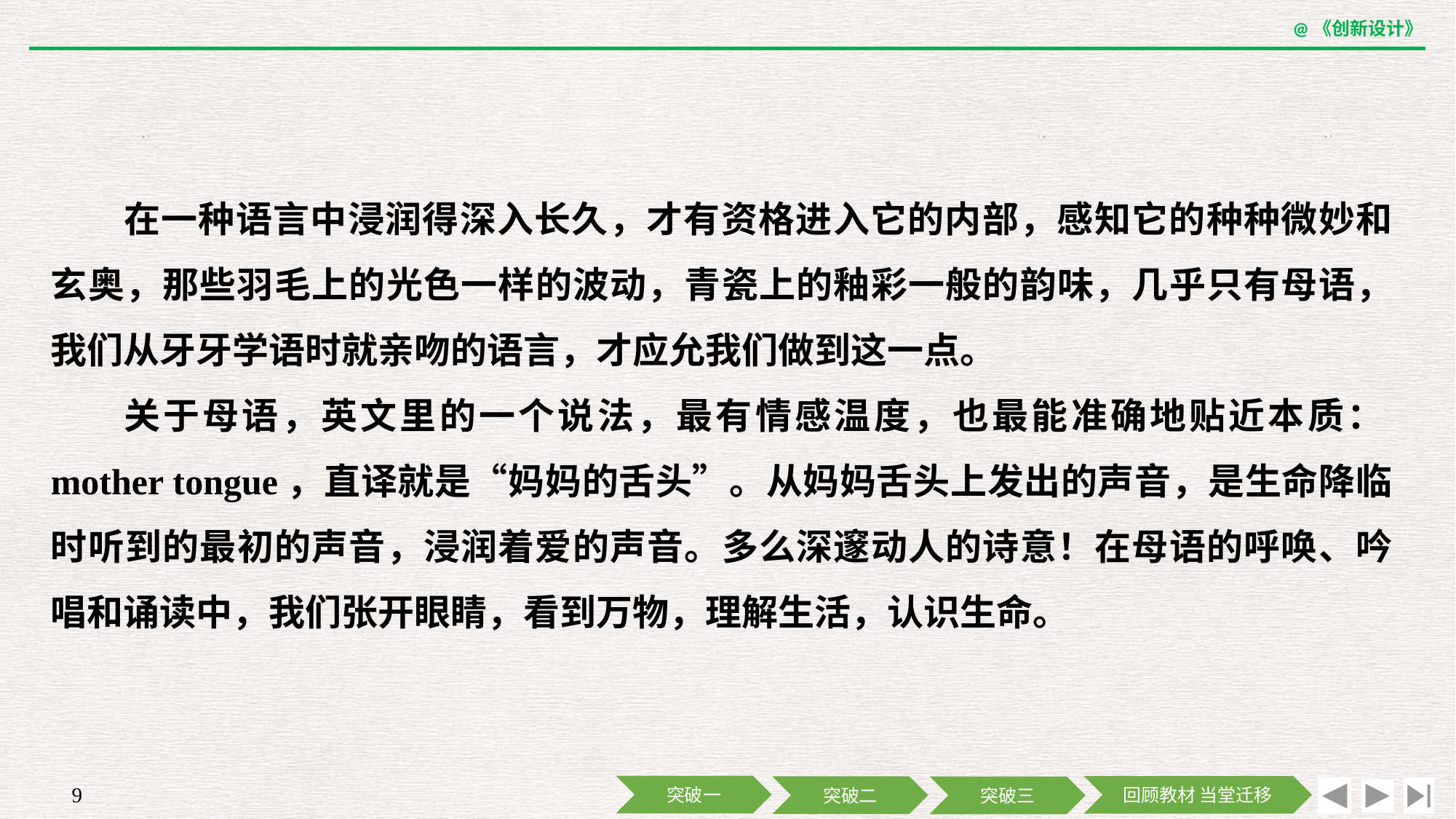

在一种语言中浸润得深入长久，才有资格进入它的内部，感知它的种种微妙和玄奥，那些羽毛上的光色一样的波动，青瓷上的釉彩一般的韵味，几乎只有母语，我们从牙牙学语时就亲吻的语言，才应允我们做到这一点。
关于母语，英文里的一个说法，最有情感温度，也最能准确地贴近本质：mother tongue，直译就是“妈妈的舌头”。从妈妈舌头上发出的声音，是生命降临时听到的最初的声音，浸润着爱的声音。多么深邃动人的诗意！在母语的呼唤、吟唱和诵读中，我们张开眼睛，看到万物，理解生活，认识生命。